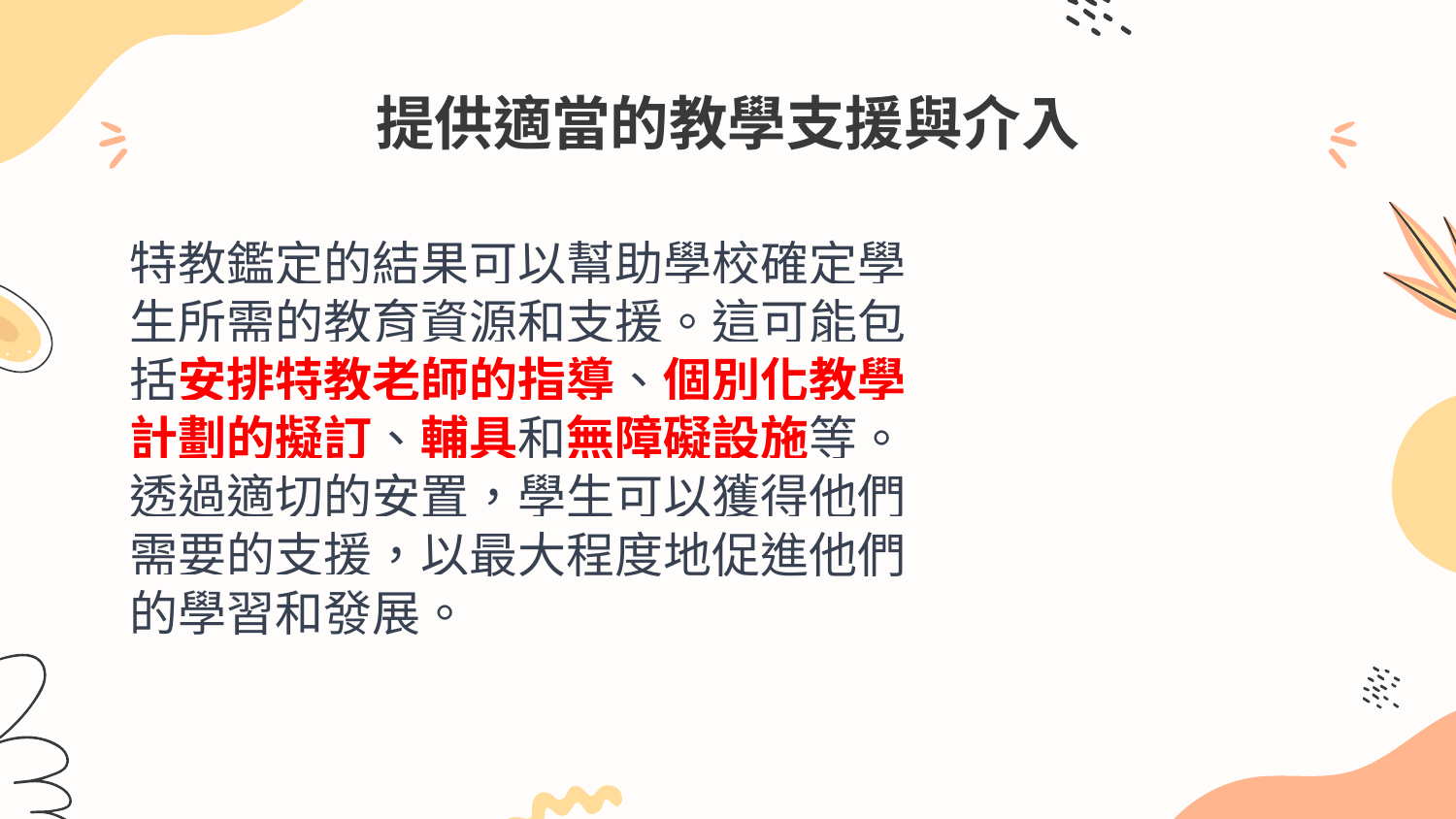

# 提供適當的教學支援與介入
特教鑑定的結果可以幫助學校確定學生所需的教育資源和支援。這可能包括安排特教老師的指導、個別化教學計劃的擬訂、輔具和無障礙設施等。透過適切的安置，學生可以獲得他們需要的支援，以最大程度地促進他們的學習和發展。